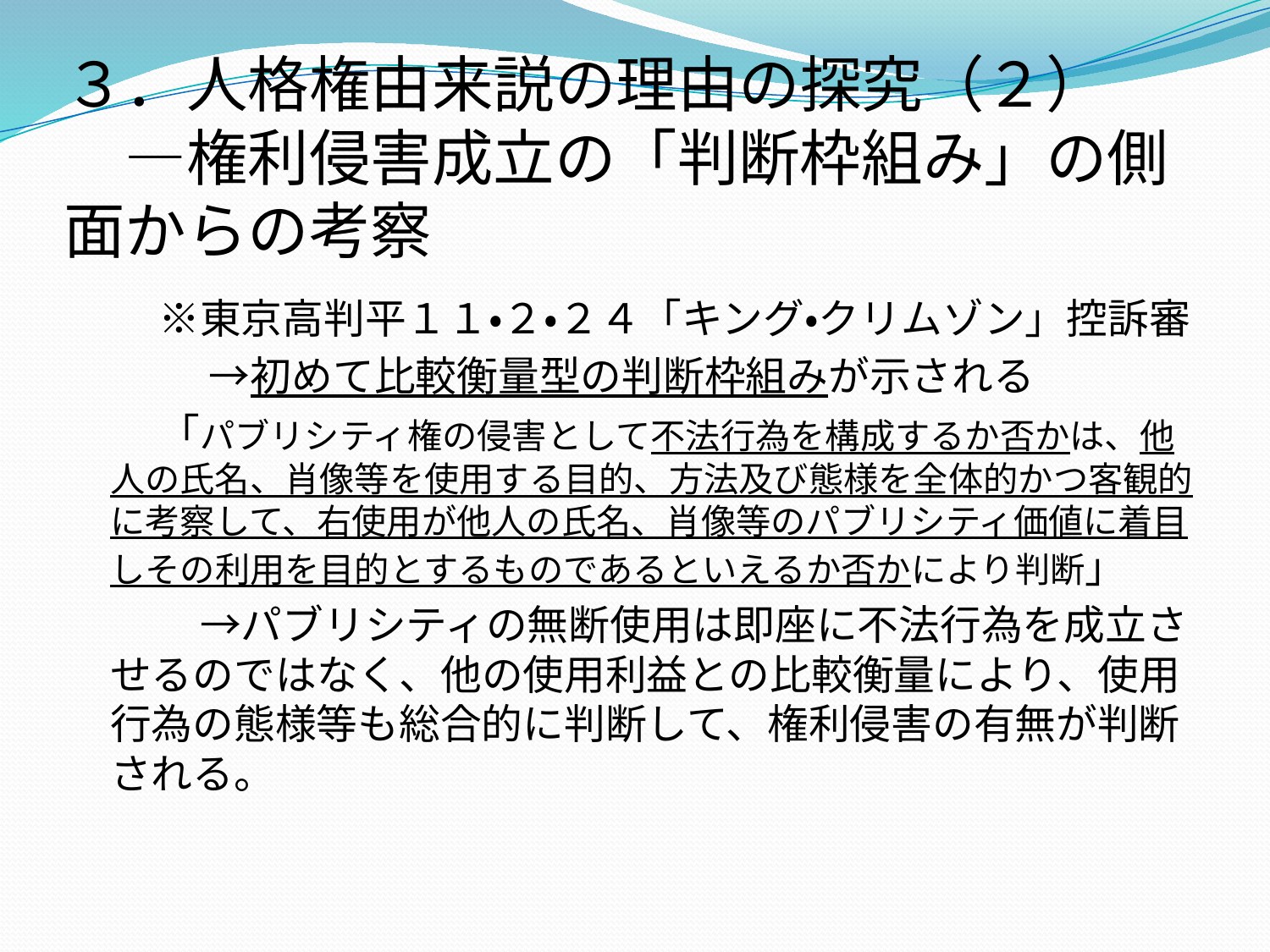

# ３．人格権由来説の理由の探究（２） 　―権利侵害成立の「判断枠組み」の側面からの考察
　　※東京高判平１１・２・２４「キング・クリムゾン」控訴審
　　　 →初めて比較衡量型の判断枠組みが示される
　　「パブリシティ権の侵害として不法行為を構成するか否かは、他人の氏名、肖像等を使用する目的、方法及び態様を全体的かつ客観的に考察して、右使用が他人の氏名、肖像等のパブリシティ価値に着目しその利用を目的とするものであるといえるか否かにより判断」
　　　→パブリシティの無断使用は即座に不法行為を成立させるのではなく、他の使用利益との比較衡量により、使用行為の態様等も総合的に判断して、権利侵害の有無が判断される。